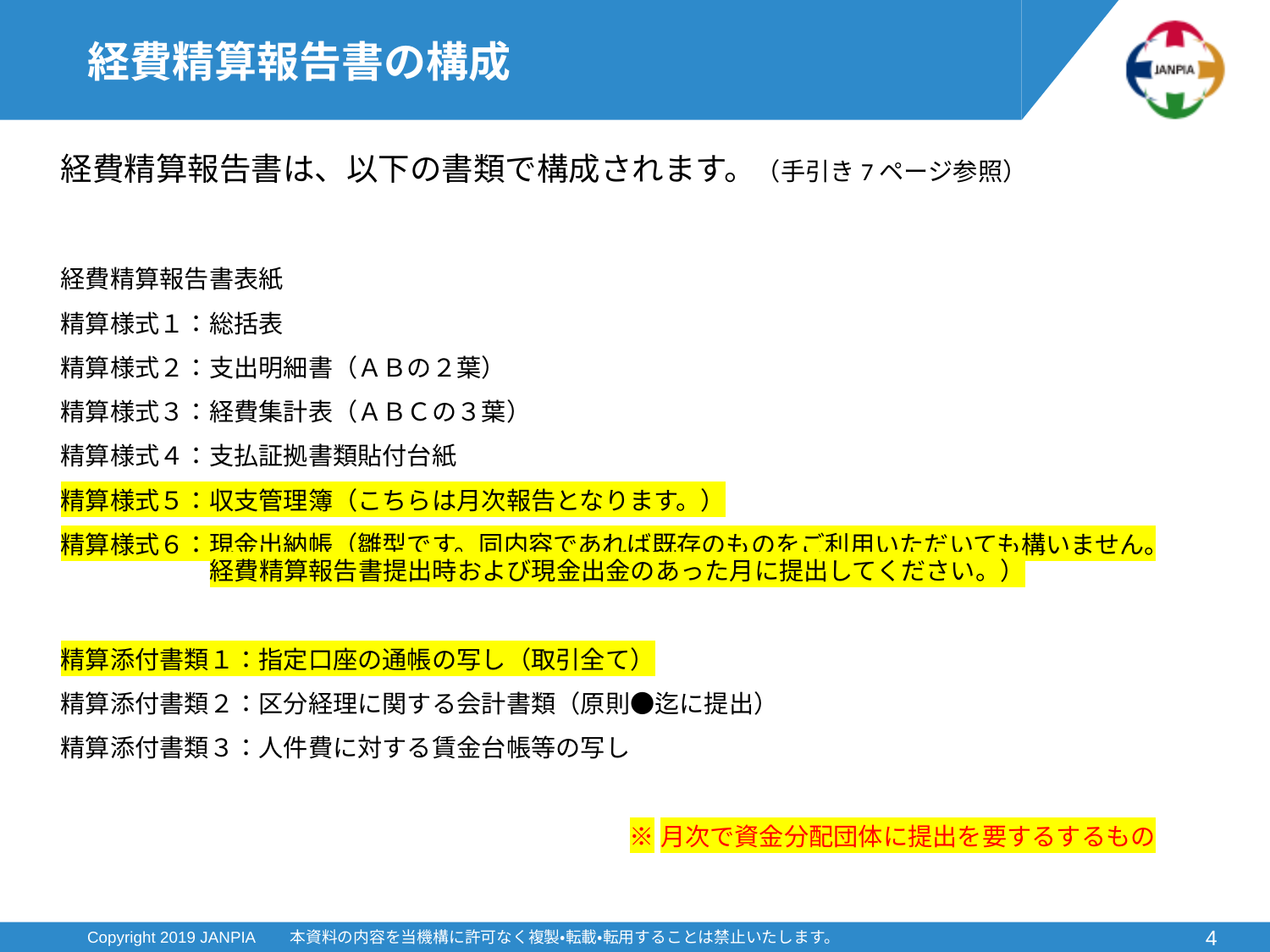

# 経費精算報告書の構成
経費精算報告書は、以下の書類で構成されます。（手引き7ページ参照）

経費精算報告書表紙
精算様式１：総括表
精算様式２：支出明細書（ＡＢの２葉）
精算様式３：経費集計表（ＡＢＣの３葉）
精算様式４：支払証拠書類貼付台紙
精算様式５：収支管理簿（こちらは月次報告となります。）
精算様式６：現金出納帳（雛型です。同内容であれば既存のものをご利用いただいても構いません。経費精算報告書提出時および現金出金のあった月に提出してください。）

精算添付書類１：指定口座の通帳の写し（取引全て）
精算添付書類２：区分経理に関する会計書類（原則●迄に提出）
精算添付書類３：人件費に対する賃金台帳等の写し

※月次で資金分配団体に提出を要するするもの